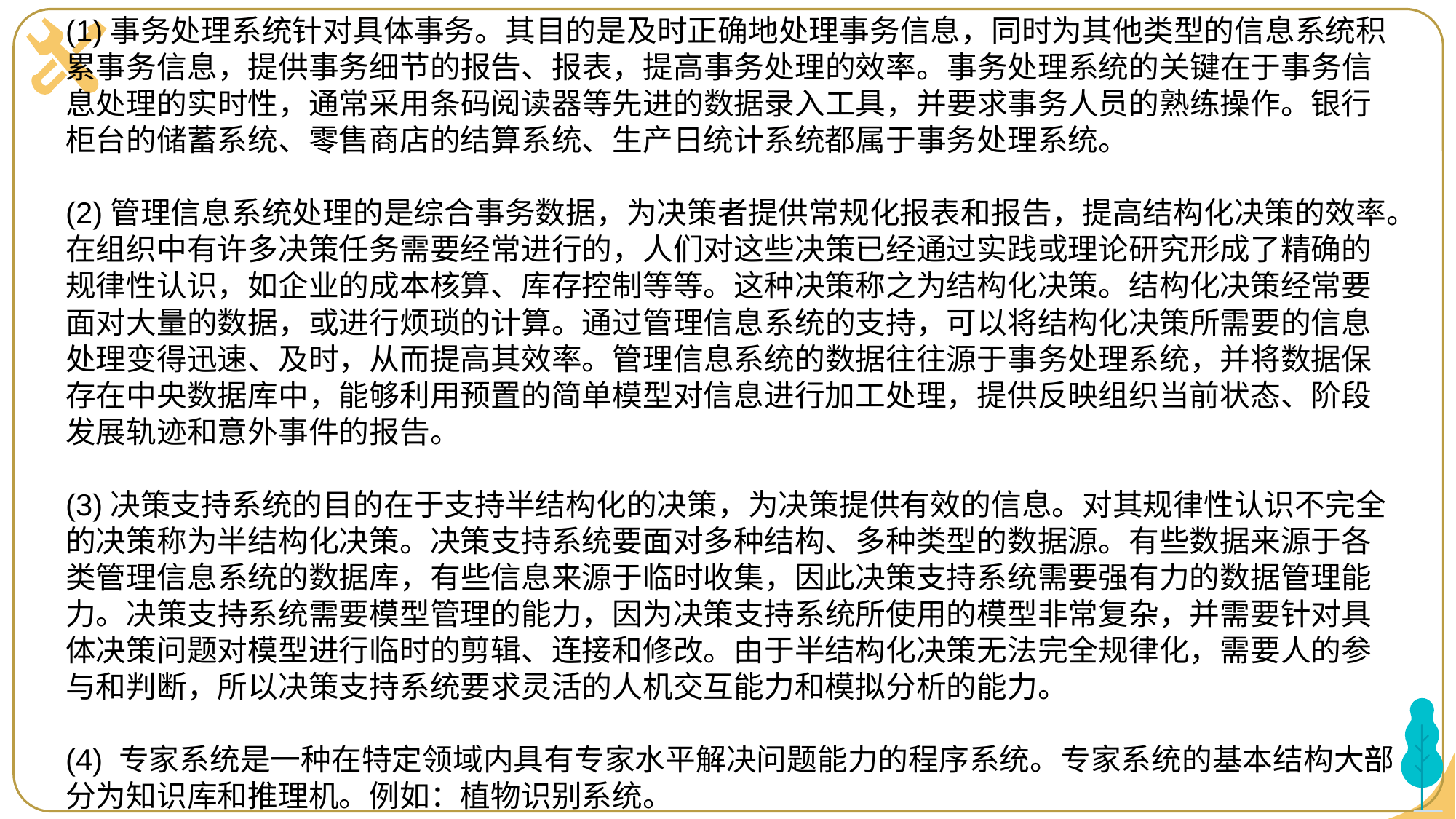

(1)事务处理系统针对具体事务。其目的是及时正确地处理事务信息，同时为其他类型的信息系统积累事务信息，提供事务细节的报告、报表，提高事务处理的效率。事务处理系统的关键在于事务信息处理的实时性，通常采用条码阅读器等先进的数据录入工具，并要求事务人员的熟练操作。银行柜台的储蓄系统、零售商店的结算系统、生产日统计系统都属于事务处理系统。

(2)管理信息系统处理的是综合事务数据，为决策者提供常规化报表和报告，提高结构化决策的效率。在组织中有许多决策任务需要经常进行的，人们对这些决策已经通过实践或理论研究形成了精确的规律性认识，如企业的成本核算、库存控制等等。这种决策称之为结构化决策。结构化决策经常要面对大量的数据，或进行烦琐的计算。通过管理信息系统的支持，可以将结构化决策所需要的信息处理变得迅速、及时，从而提高其效率。管理信息系统的数据往往源于事务处理系统，并将数据保存在中央数据库中，能够利用预置的简单模型对信息进行加工处理，提供反映组织当前状态、阶段发展轨迹和意外事件的报告。

(3)决策支持系统的目的在于支持半结构化的决策，为决策提供有效的信息。对其规律性认识不完全的决策称为半结构化决策。决策支持系统要面对多种结构、多种类型的数据源。有些数据来源于各类管理信息系统的数据库，有些信息来源于临时收集，因此决策支持系统需要强有力的数据管理能力。决策支持系统需要模型管理的能力，因为决策支持系统所使用的模型非常复杂，并需要针对具体决策问题对模型进行临时的剪辑、连接和修改。由于半结构化决策无法完全规律化，需要人的参与和判断，所以决策支持系统要求灵活的人机交互能力和模拟分析的能力。

(4) 专家系统是一种在特定领域内具有专家水平解决问题能力的程序系统。专家系统的基本结构大部分为知识库和推理机。例如：植物识别系统。